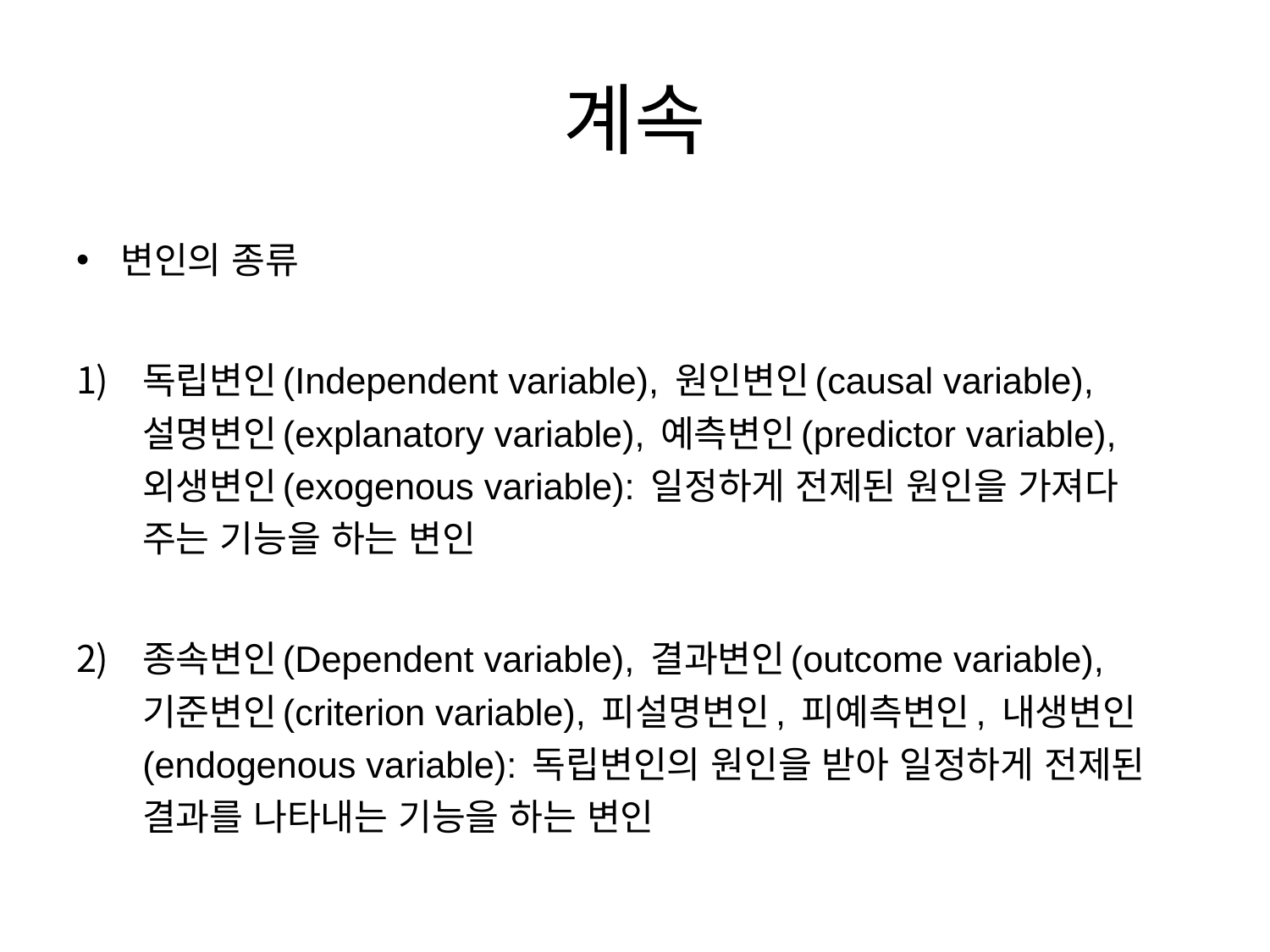

# 계속
변인의 종류

독립변인(Independent variable), 원인변인(causal variable), 설명변인(explanatory variable), 예측변인(predictor variable), 외생변인(exogenous variable): 일정하게 전제된 원인을 가져다 주는 기능을 하는 변인

종속변인(Dependent variable), 결과변인(outcome variable), 기준변인(criterion variable), 피설명변인, 피예측변인, 내생변인(endogenous variable): 독립변인의 원인을 받아 일정하게 전제된 결과를 나타내는 기능을 하는 변인